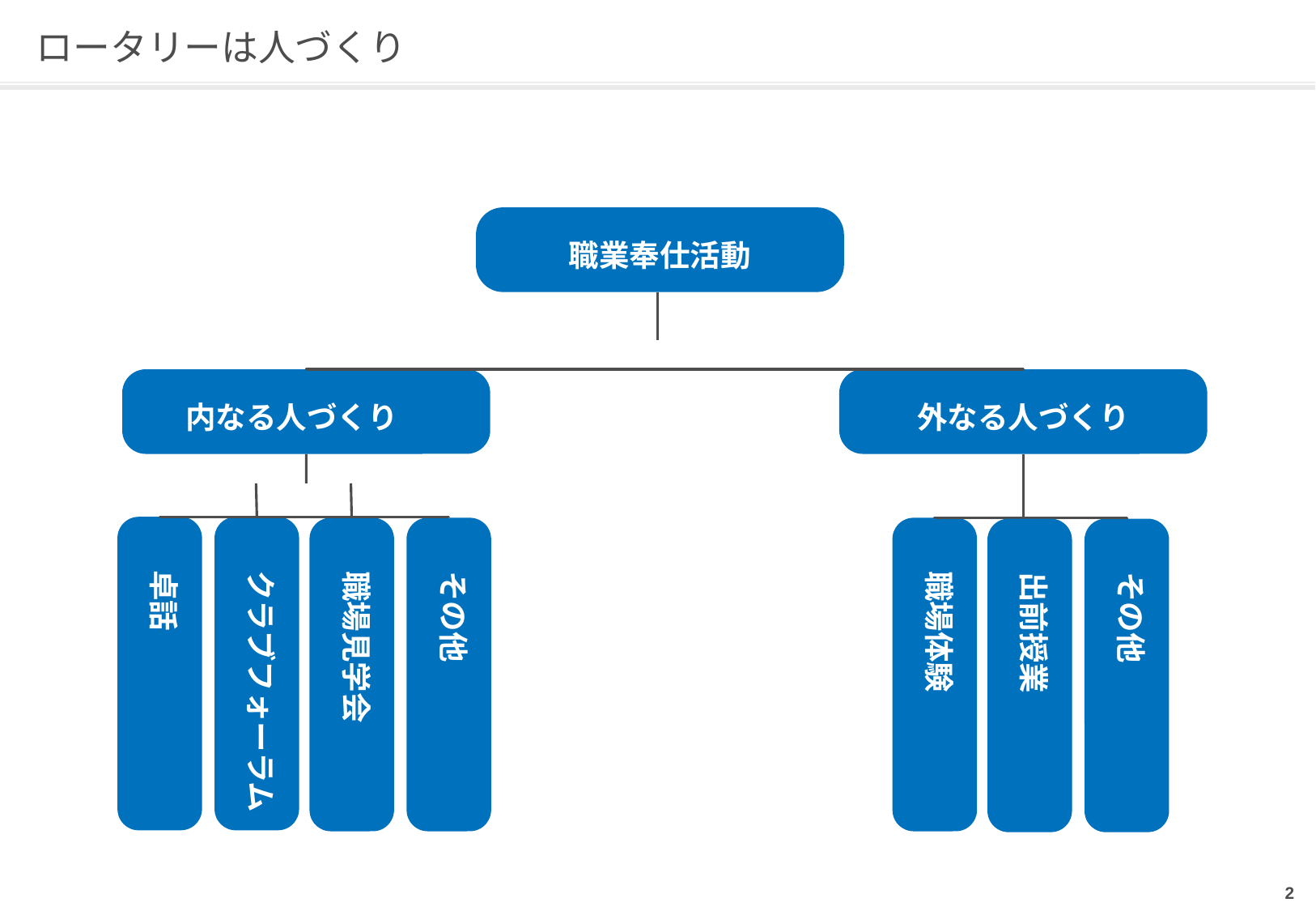

# ロータリーは人づくり

職業奉仕活動

外なる人づくり

内なる人づくり
卓話

クラブフォーラム

職場見学会

その他

職場体験

出前授業

その他

2